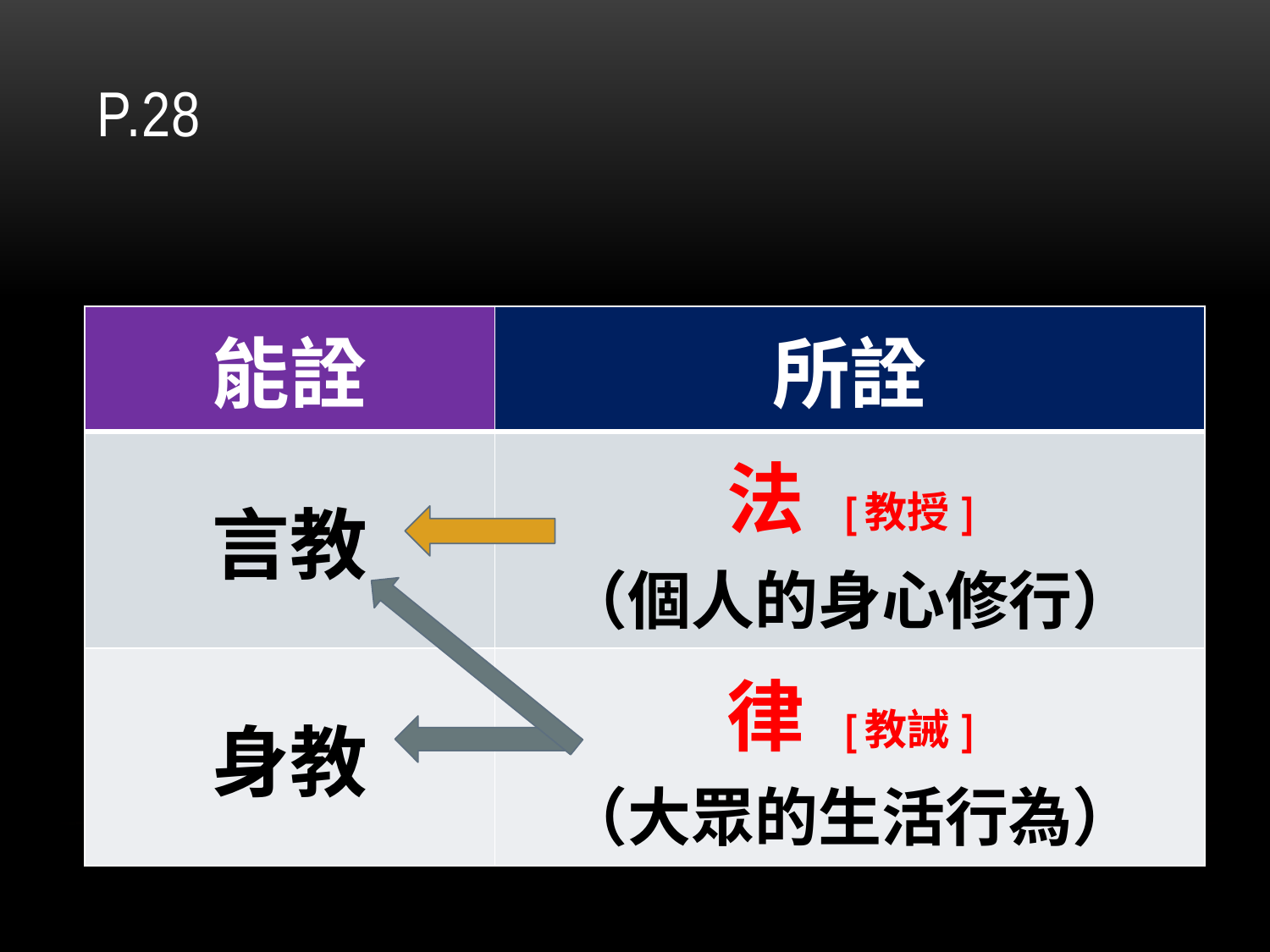

# P.28

| 能詮 | 所詮 |
| --- | --- |
| 言教 | 法 [教授] （個人的身心修行） |
| 身教 | 律 [教誡] （大眾的生活行為） |